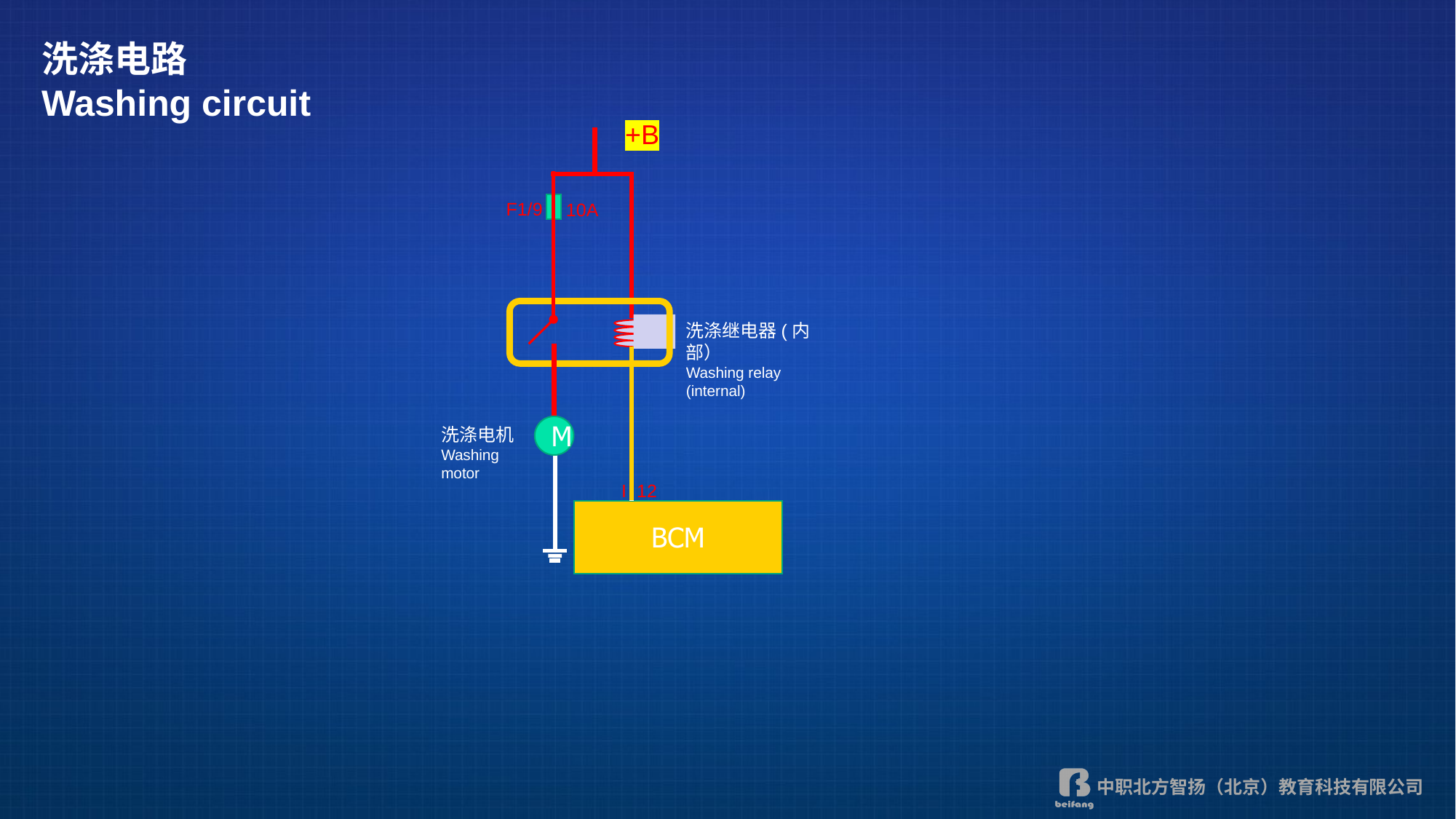

洗涤电路
Washing circuit
+B
F1/9
10A

洗涤继电器(内部）
Washing relay (internal)

M
洗涤电机
Washing motor
I  12
BCM